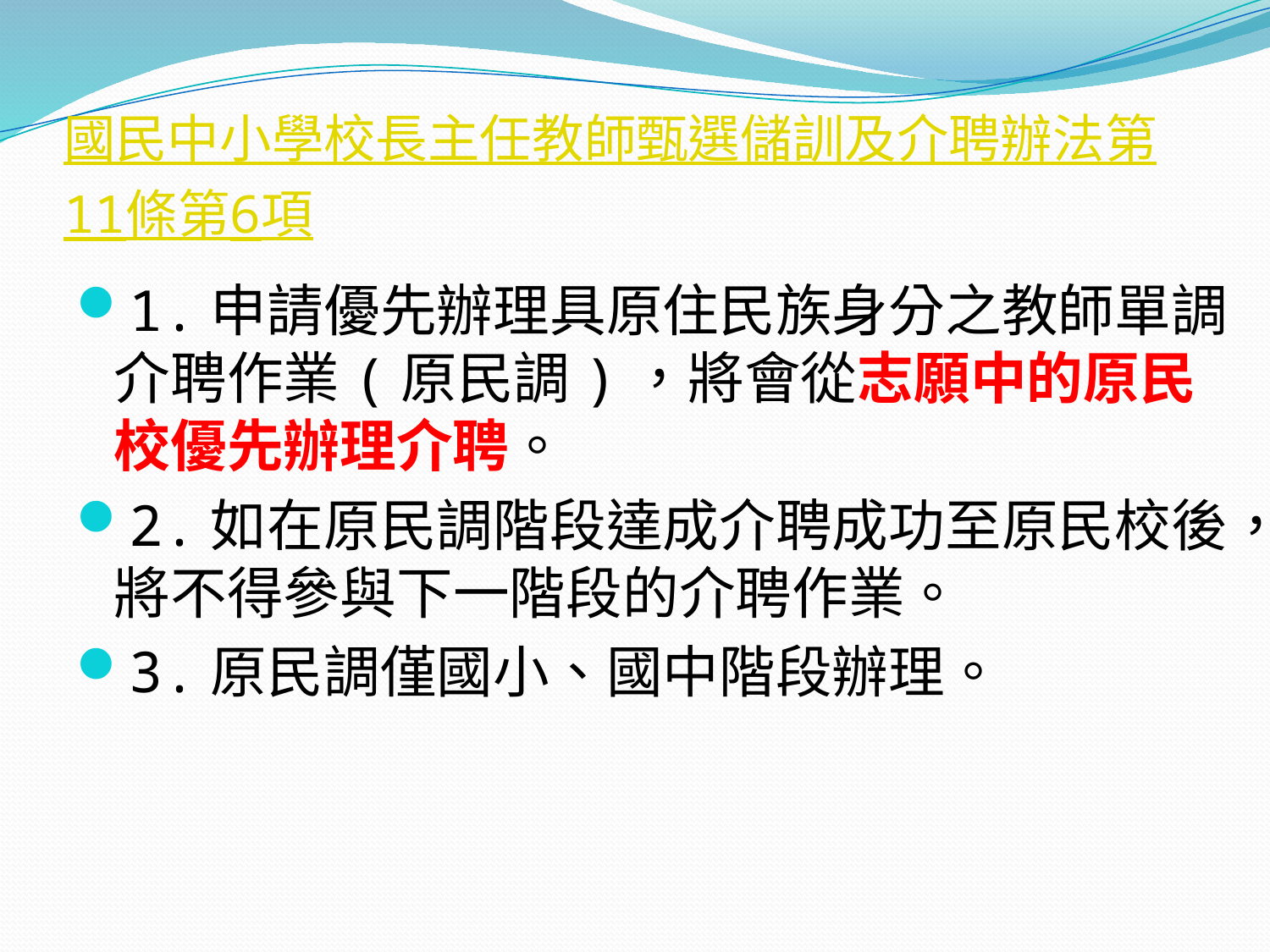

# 國民中小學校長主任教師甄選儲訓及介聘辦法第11條第6項
1.申請優先辦理具原住民族身分之教師單調介聘作業(原民調)，將會從志願中的原民校優先辦理介聘。
2.如在原民調階段達成介聘成功至原民校後，將不得參與下一階段的介聘作業。
3.原民調僅國小、國中階段辦理。